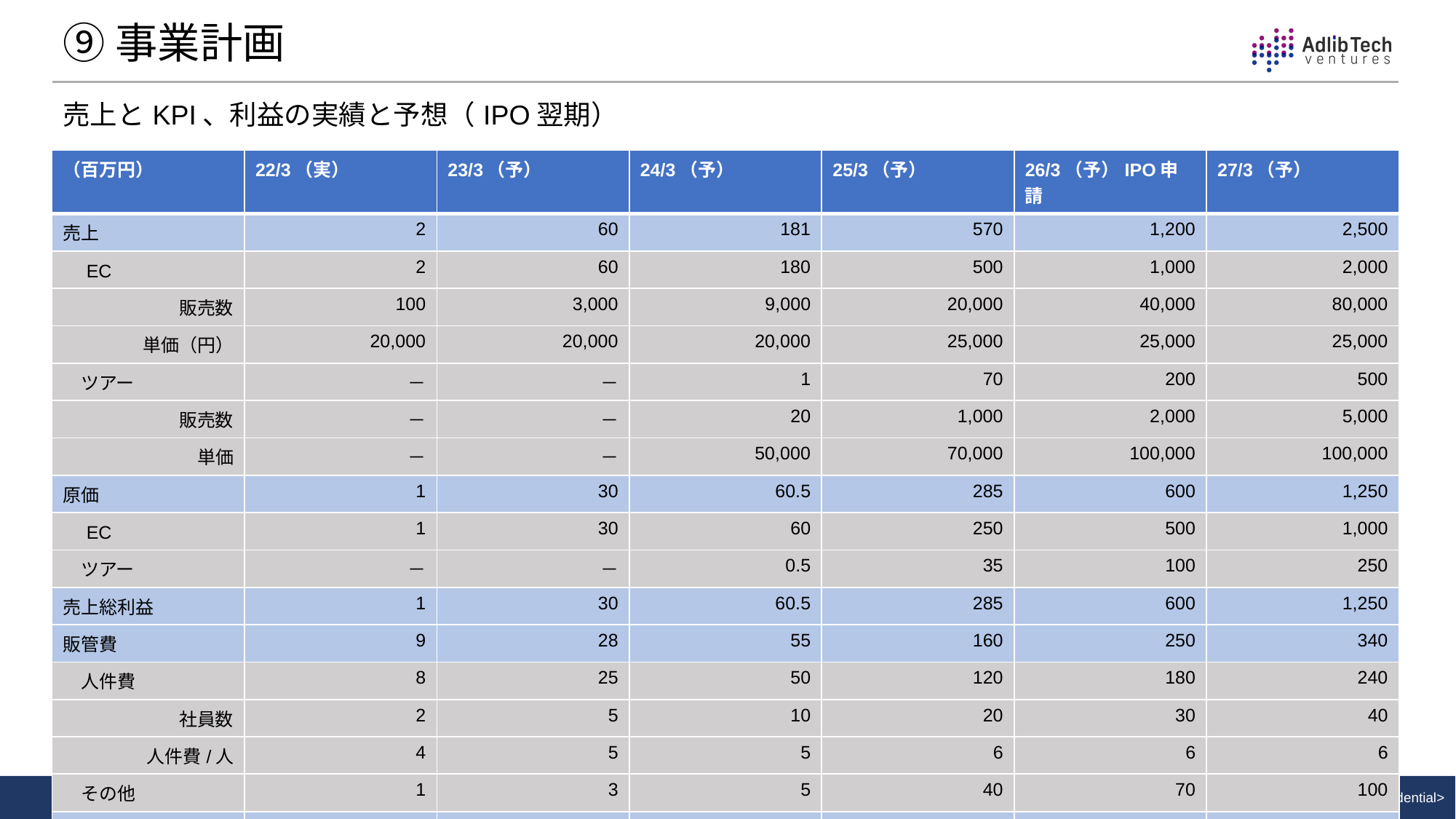

# ⑨事業計画
売上とKPI、利益の実績と予想（IPO翌期）
| （百万円） | 22/3（実） | 23/3（予） | 24/3（予） | 25/3（予） | 26/3（予）IPO申請 | 27/3（予） |
| --- | --- | --- | --- | --- | --- | --- |
| 売上 | 2 | 60 | 181 | 570 | 1,200 | 2,500 |
| EC | 2 | 60 | 180 | 500 | 1,000 | 2,000 |
| 販売数 | 100 | 3,000 | 9,000 | 20,000 | 40,000 | 80,000 |
| 単価（円） | 20,000 | 20,000 | 20,000 | 25,000 | 25,000 | 25,000 |
| ツアー | － | － | 1 | 70 | 200 | 500 |
| 販売数 | － | － | 20 | 1,000 | 2,000 | 5,000 |
| 単価 | － | － | 50,000 | 70,000 | 100,000 | 100,000 |
| 原価 | 1 | 30 | 60.5 | 285 | 600 | 1,250 |
| EC | 1 | 30 | 60 | 250 | 500 | 1,000 |
| ツアー | － | － | 0.5 | 35 | 100 | 250 |
| 売上総利益 | 1 | 30 | 60.5 | 285 | 600 | 1,250 |
| 販管費 | 9 | 28 | 55 | 160 | 250 | 340 |
| 人件費 | 8 | 25 | 50 | 120 | 180 | 240 |
| 社員数 | 2 | 5 | 10 | 20 | 30 | 40 |
| 人件費/人 | 4 | 5 | 5 | 6 | 6 | 6 |
| その他 | 1 | 3 | 5 | 40 | 70 | 100 |
| 営業利益 | ▲8 | 2 | 5.5 | 125 | 350 | 940 |
27
© 2022 Adlib Tech Ventures, Inc. All Rights Reserved. <Confidential>